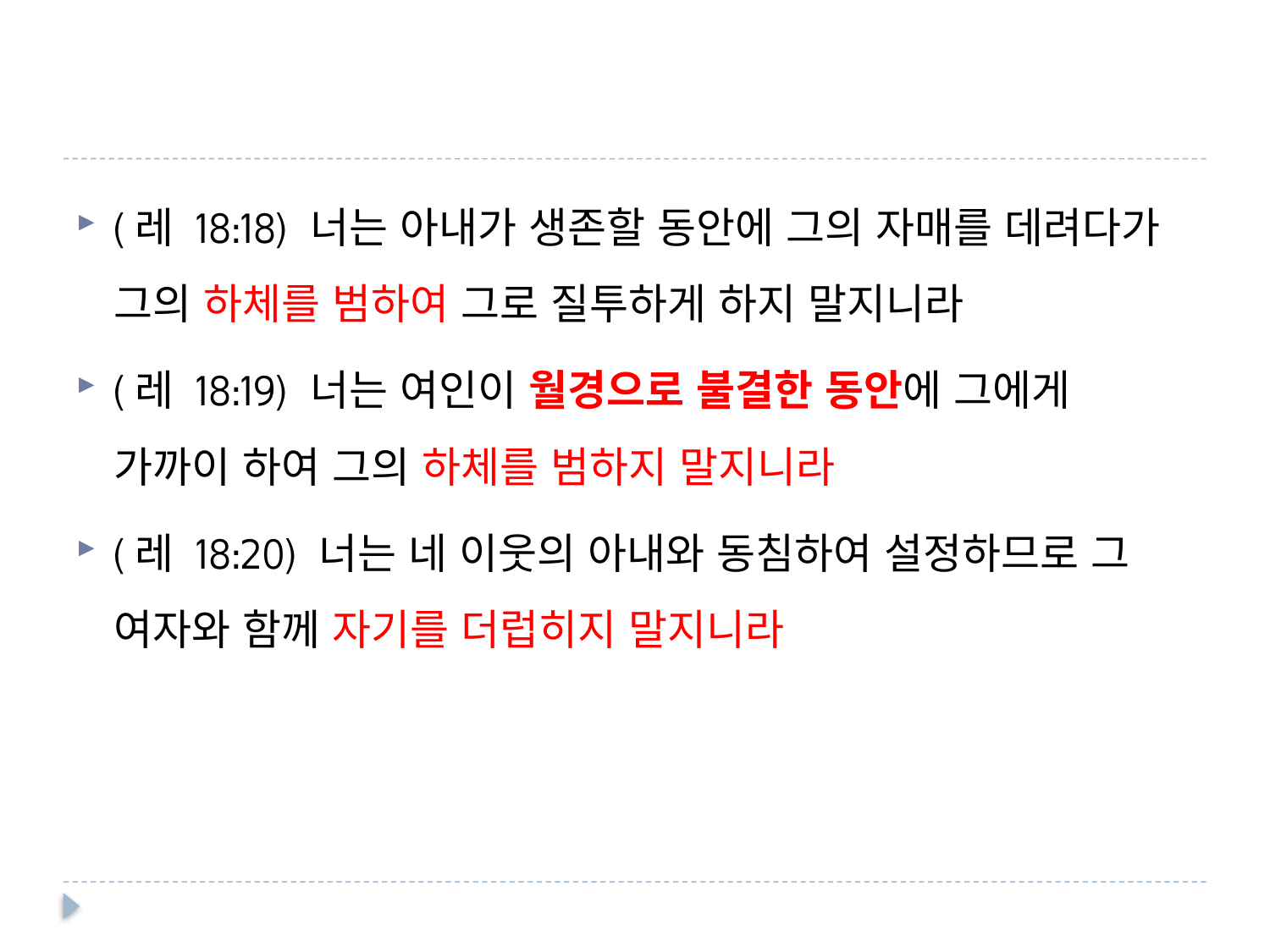

#
(레 18:18) 너는 아내가 생존할 동안에 그의 자매를 데려다가 그의 하체를 범하여 그로 질투하게 하지 말지니라
(레 18:19) 너는 여인이 월경으로 불결한 동안에 그에게 가까이 하여 그의 하체를 범하지 말지니라
(레 18:20) 너는 네 이웃의 아내와 동침하여 설정하므로 그 여자와 함께 자기를 더럽히지 말지니라